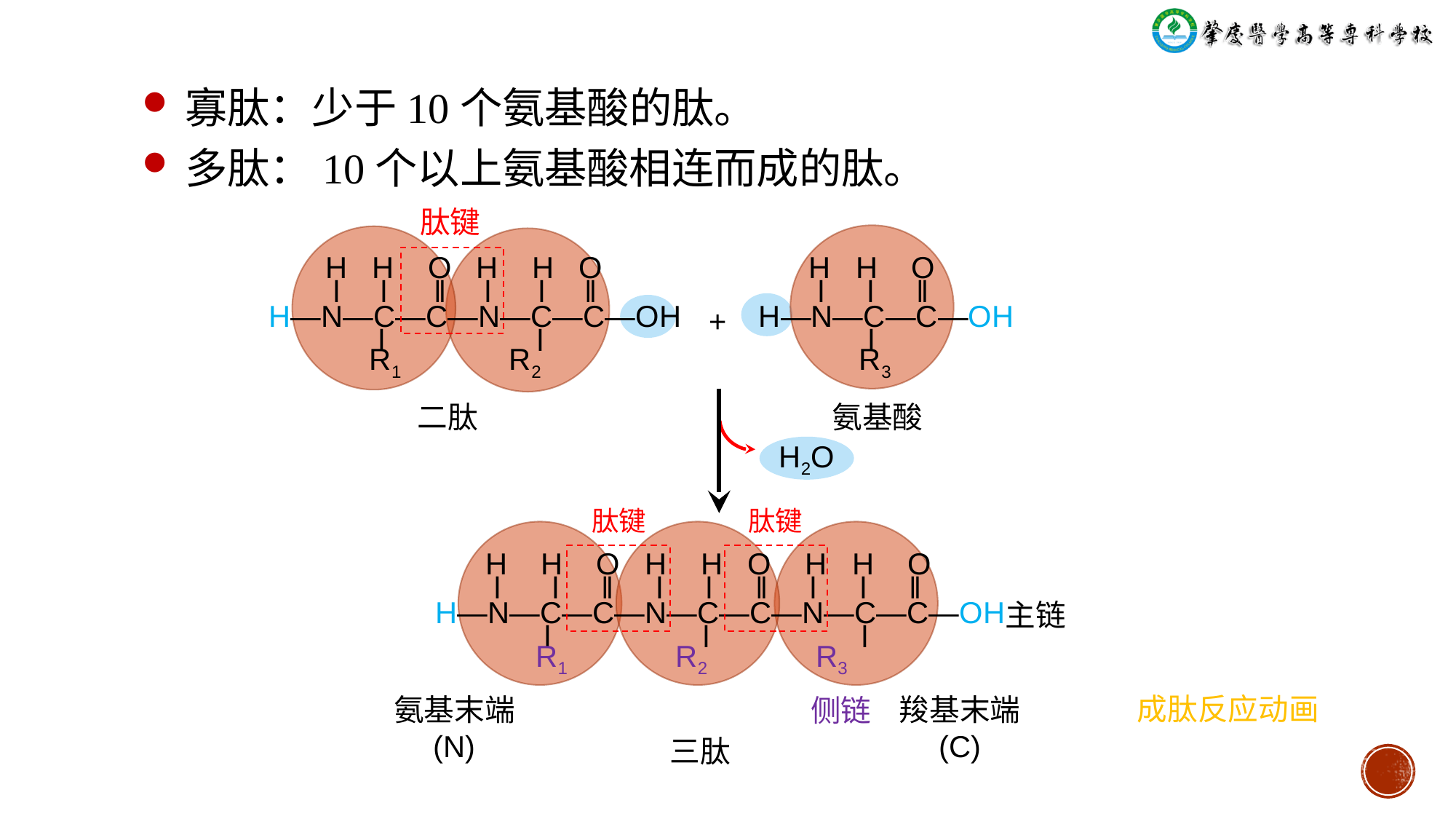

寡肽：少于10个氨基酸的肽。
多肽：10个以上氨基酸相连而成的肽。
肽键

       H   H    O   H    H   O
        ǀ     ǀ      ǁ     ǀ      ǀ     ǁ
H—N—C—C—N—C—C—OH
             ǀ                  ǀ
            R1                      R2
      H   H    O
       ǀ     ǀ     ǁ
H—N—C—C—OH
             ǀ
            R3

+

二肽
氨基酸
H2O
肽键
肽键

      H    H    O   H    H   O    H   H    O
       ǀ      ǀ     ǁ     ǀ     ǀ     ǁ     ǀ     ǀ     ǁ
H—N—C—C—N—C—C—N—C—C—OH
             ǀ                  ǀ                  ǀ
            R1                      R2                      R3
主链
成肽反应动画
氨基末端
(N)
羧基末端
(C)
侧链
三肽